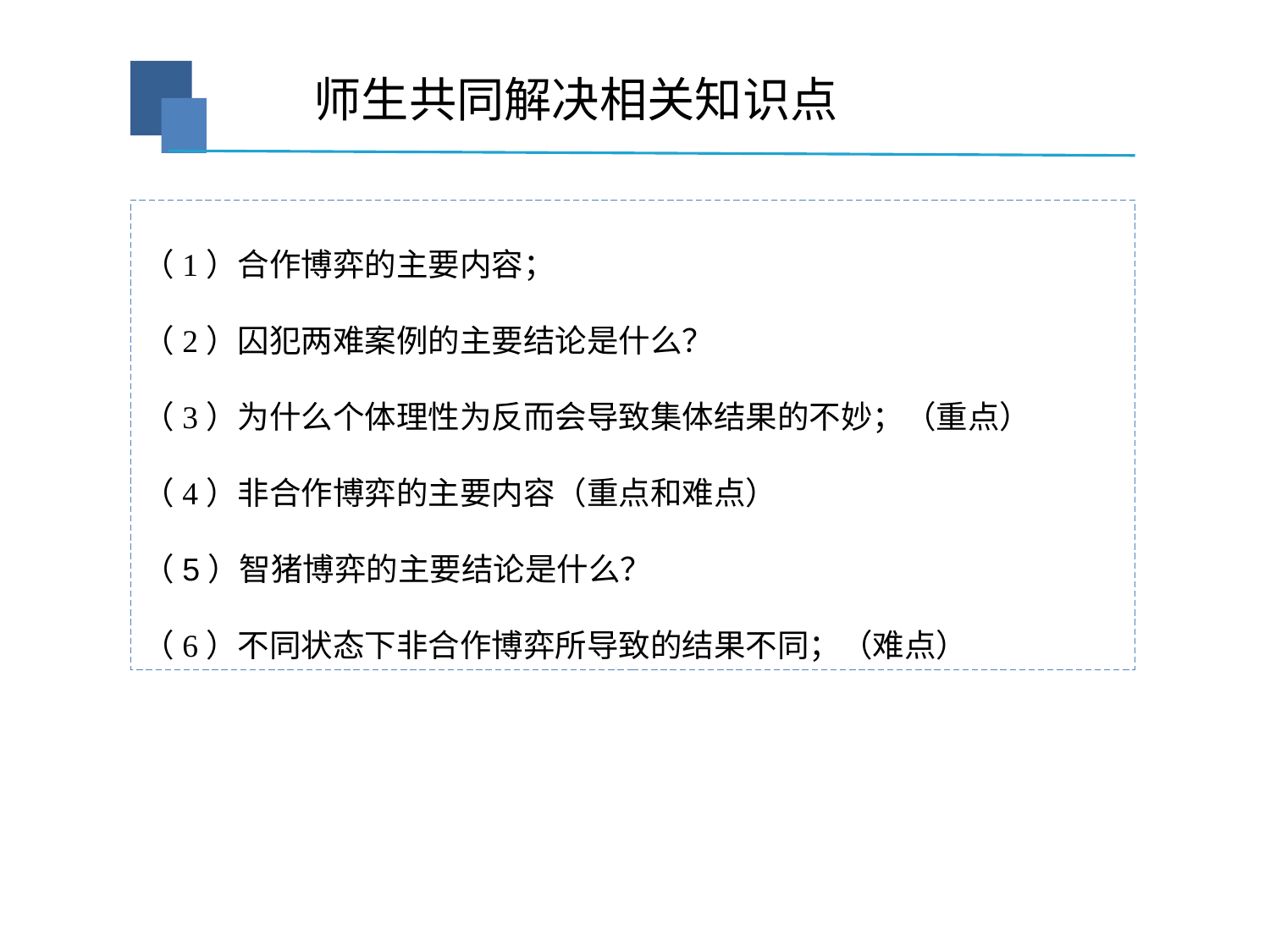

师生共同解决相关知识点

（1）合作博弈的主要内容；
（2）囚犯两难案例的主要结论是什么？
（3）为什么个体理性为反而会导致集体结果的不妙；（重点）
（4）非合作博弈的主要内容（重点和难点）
（5）智猪博弈的主要结论是什么？
（6）不同状态下非合作博弈所导致的结果不同；（难点）